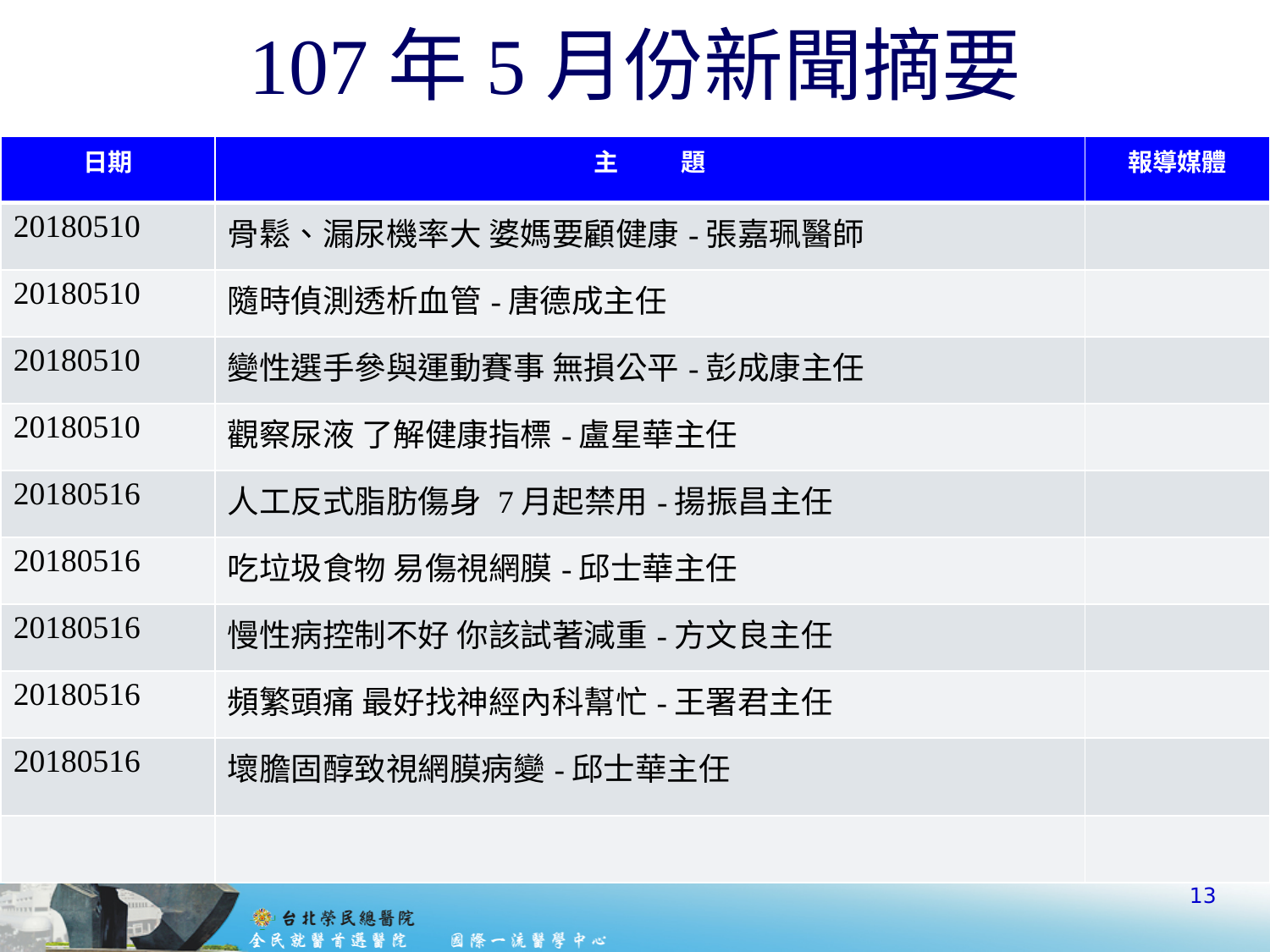

# 107年5月份新聞摘要
| 日期 | 主 題 | 報導媒體 |
| --- | --- | --- |
| 20180510 | 骨鬆、漏尿機率大 婆媽要顧健康-張嘉珮醫師 |  |
| 20180510 | 隨時偵測透析血管-唐德成主任 |  |
| 20180510 | 變性選手參與運動賽事 無損公平-彭成康主任 |  |
| 20180510 | 觀察尿液 了解健康指標-盧星華主任 |  |
| 20180516 | 人工反式脂肪傷身 7月起禁用-揚振昌主任 |  |
| 20180516 | 吃垃圾食物 易傷視網膜-邱士華主任 |  |
| 20180516 | 慢性病控制不好 你該試著減重-方文良主任 |  |
| 20180516 | 頻繁頭痛 最好找神經內科幫忙-王署君主任 |  |
| 20180516 | 壞膽固醇致視網膜病變-邱士華主任 |  |
|  |  |  |
13